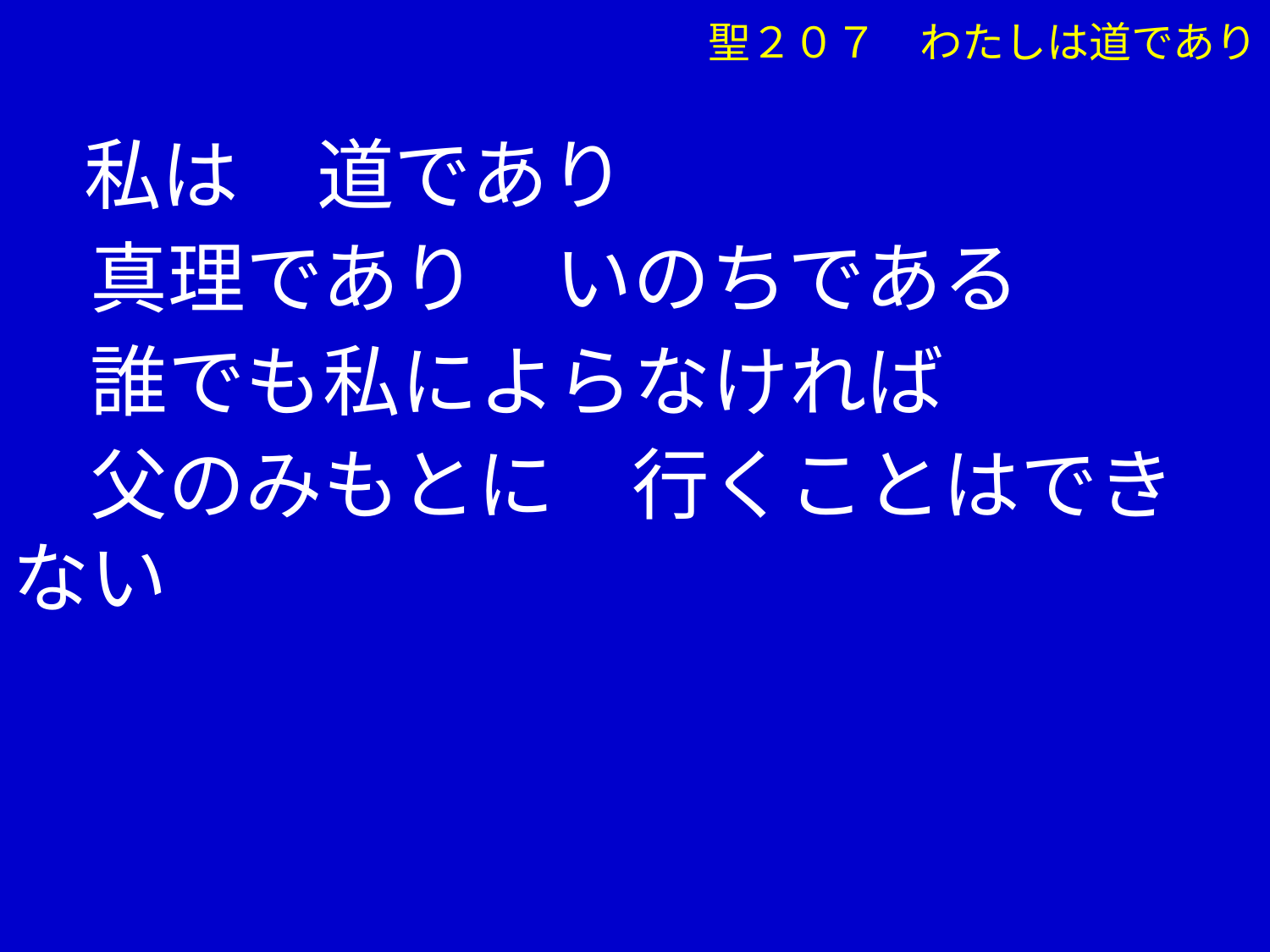

聖２０７　わたしは道であり
  　私は　道であり
　真理であり　いのちである
　誰でも私によらなければ
　父のみもとに　行くことはできない